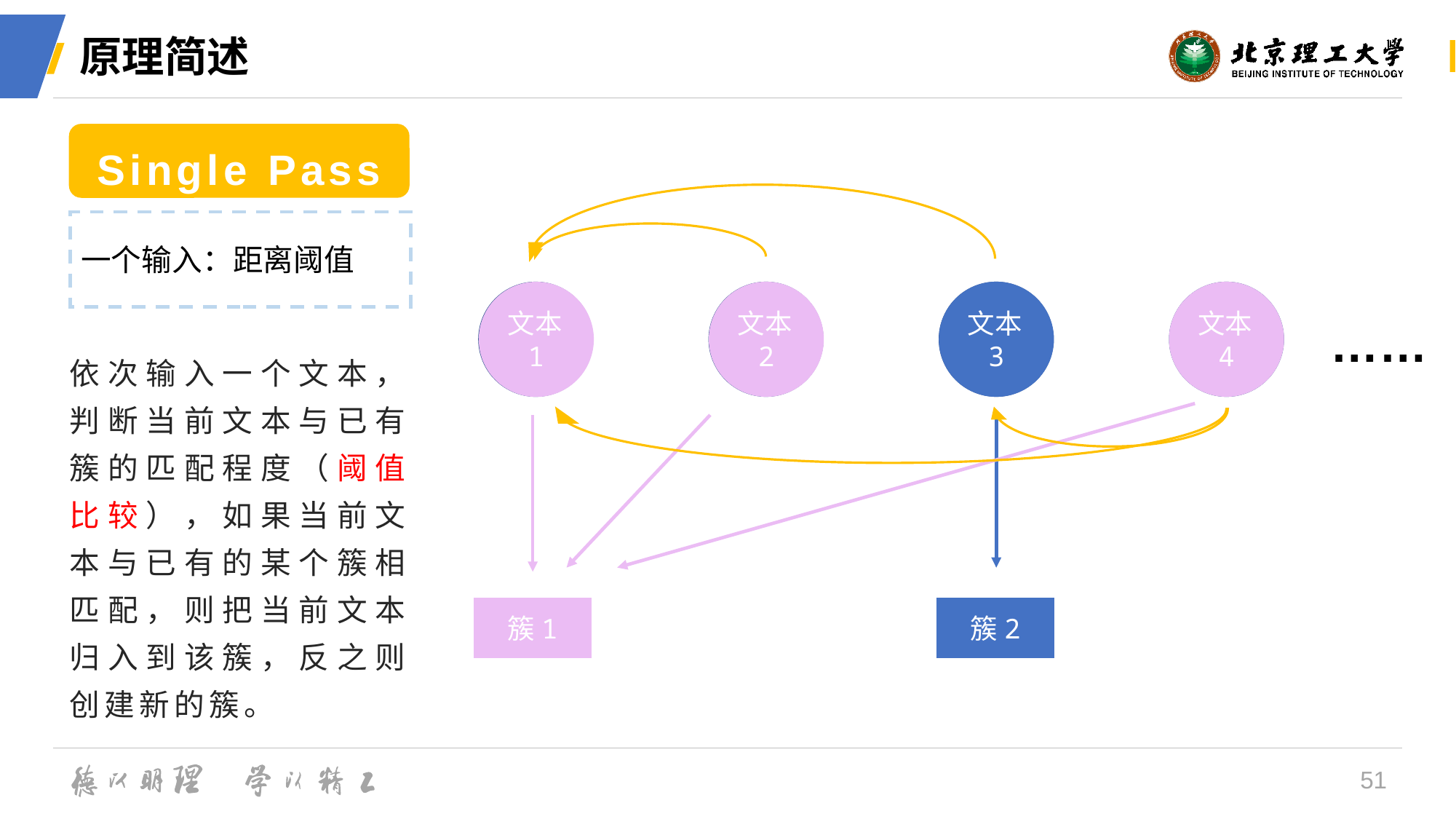

# 原理简述
Single Pass

一个输入：距离阈值
文本1
文本2
文本2
文本3
文本3
文本4
文本4
文本1
……
依次输入一个文本，判断当前文本与已有簇的匹配程度（阈值比较），如果当前文本与已有的某个簇相匹配，则把当前文本归入到该簇，反之则创建新的簇。

簇2
簇1